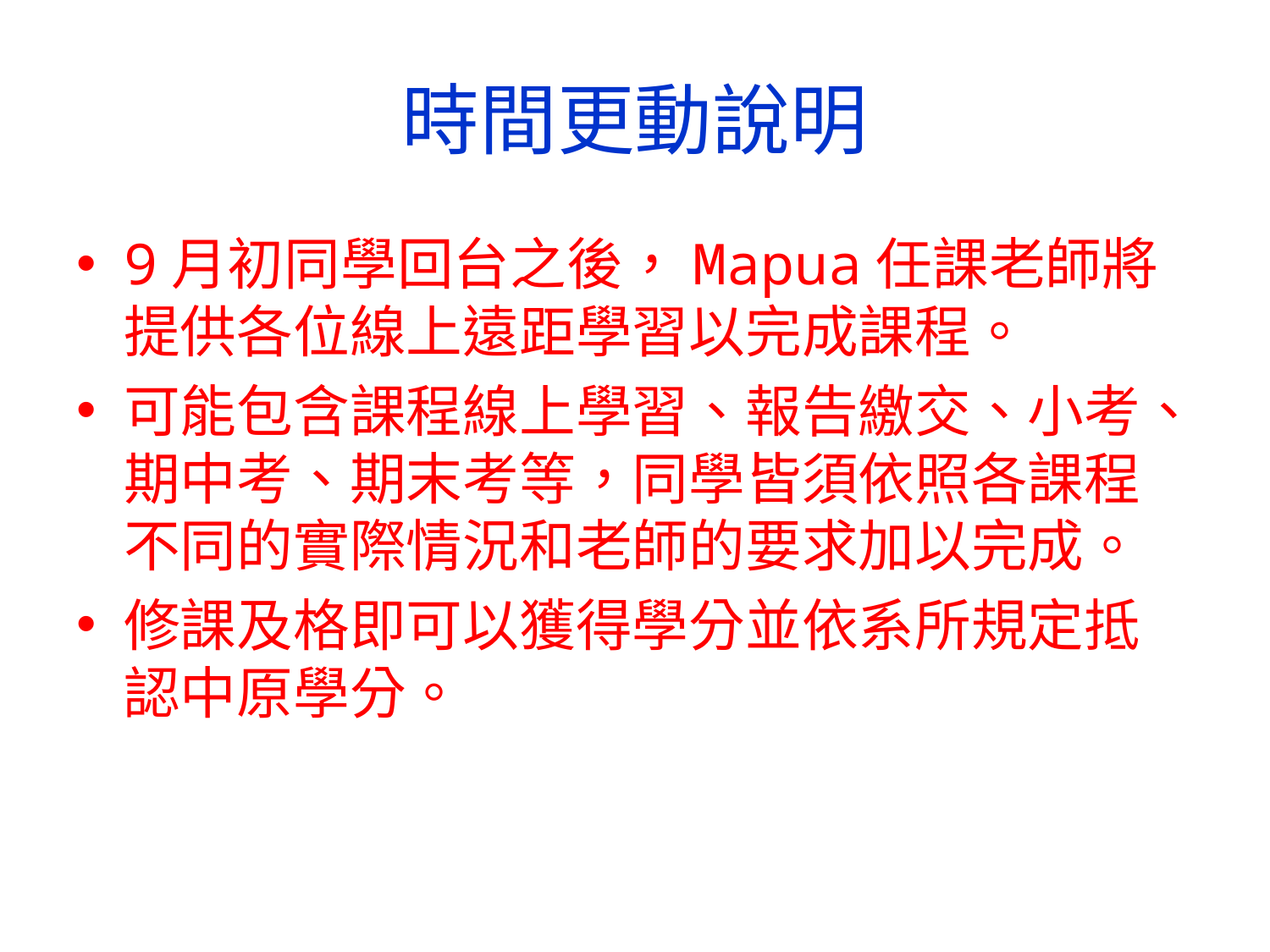

# 時間更動說明
9月初同學回台之後，Mapua任課老師將提供各位線上遠距學習以完成課程。
可能包含課程線上學習、報告繳交、小考、期中考、期末考等，同學皆須依照各課程不同的實際情況和老師的要求加以完成。
修課及格即可以獲得學分並依系所規定抵認中原學分。